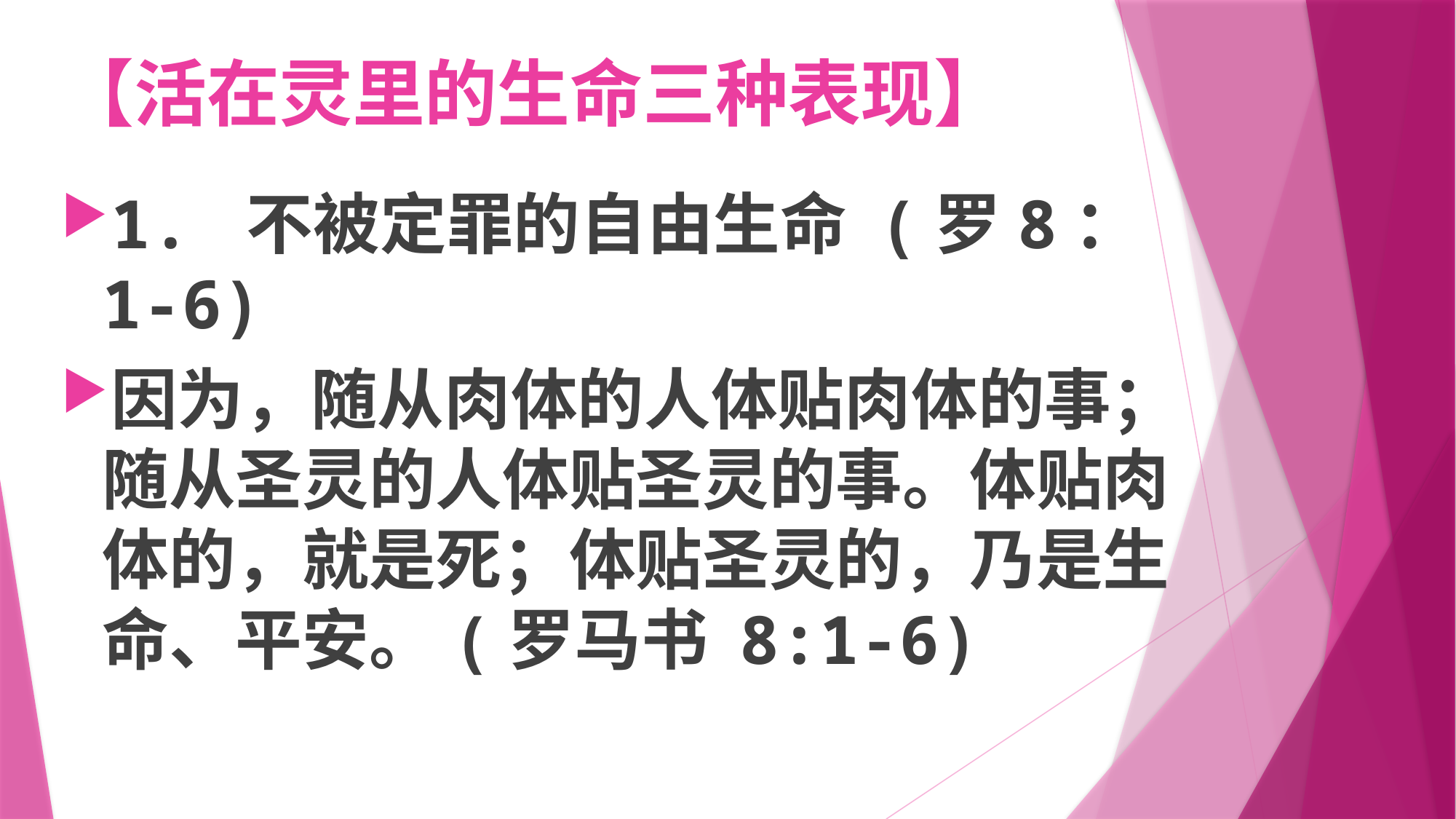

# 【活在灵里的生命三种表现】
1. 不被定罪的自由生命 (罗8：1-6)
因为，随从肉体的人体贴肉体的事；随从圣灵的人体贴圣灵的事。体贴肉体的，就是死；体贴圣灵的，乃是生命、平安。(罗马书 8:1-6)